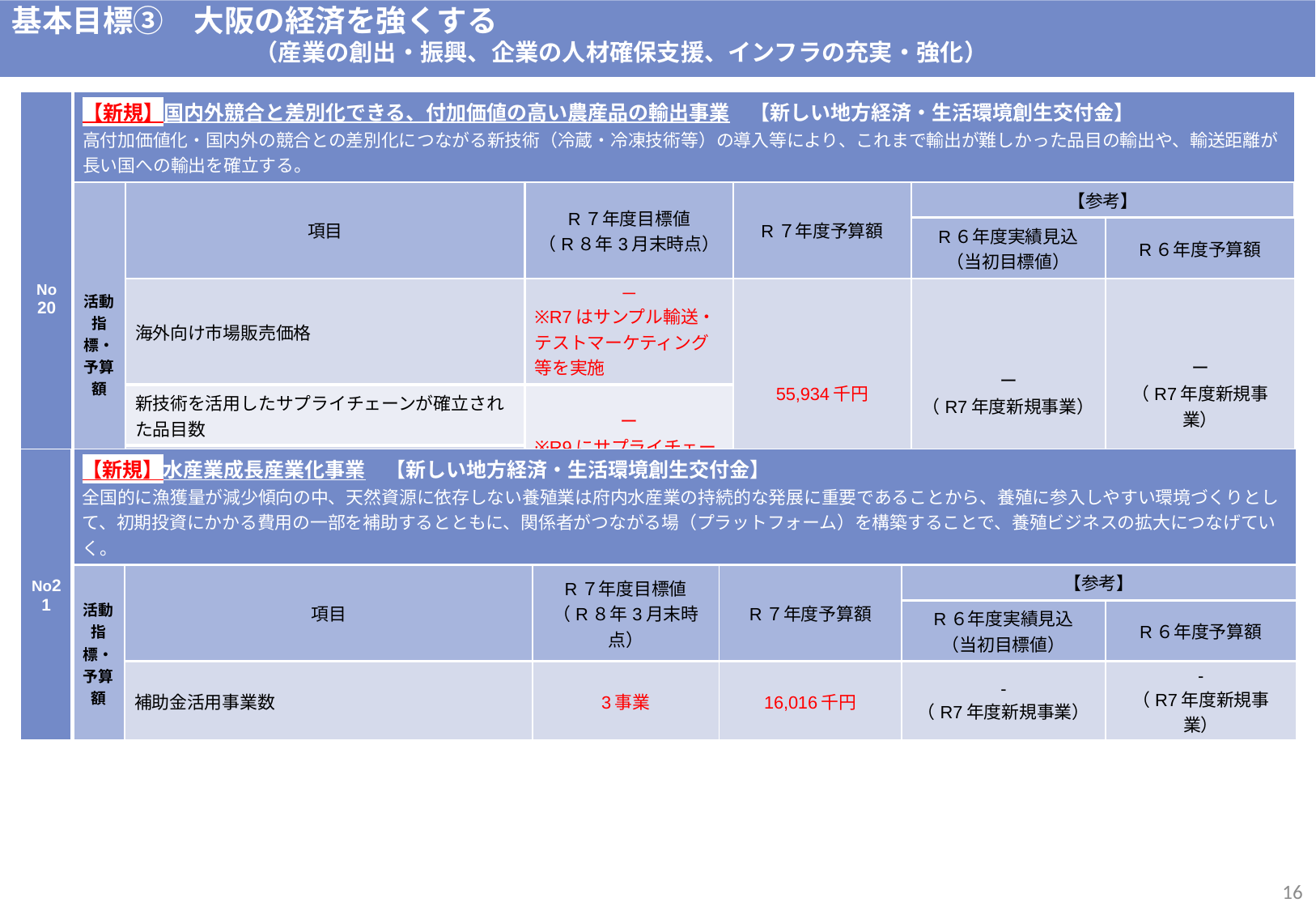

基本目標③　大阪の経済を強くする
　　　　　　　　　　　　（産業の創出・振興、企業の人材確保支援、インフラの充実・強化）
| No 20 | 【新規】国内外競合と差別化できる、付加価値の高い農産品の輸出事業　【新しい地方経済・生活環境創生交付金】 高付加価値化・国内外の競合との差別化につながる新技術（冷蔵・冷凍技術等）の導入等により、これまで輸出が難しかった品目の輸出や、輸送距離が長い国への輸出を確立する。 |  |  |  |  |  |
| --- | --- | --- | --- | --- | --- | --- |
|  | 活動指標・予算額 | 項目 | R７年度目標値 （R８年3月末時点） | R７年度予算額 | 【参考】 | 予算執行額 （予算額） |
|  |  |  | R6年度目標値 （令和6年3月末時点） | 令和6年度予算額 | R６年度実績見込 （当初目標値） | R６年度予算額 |
|  |  | 海外向け市場販売価格 | ─ ※R7はサンプル輸送・テストマーケティング等を実施 | 55,934千円 | ー （R7年度新規事業） | ー （R7年度新規事業） |
|  |  | 新技術を活用したサプライチェーンが確立された品目数 | ー ※R9にサプライチェーン構築予定 | ○○○○○○千円 |  |  |
|  |  | 新技術を活用したサプライチェーンが確立された国数 | － ※3年間の取組を経てはじめて 　サプライチェーン構築に至る見 　込み |  |  |  |
| No21 | 【新規】水産業成長産業化事業　【新しい地方経済・生活環境創生交付金】 全国的に漁獲量が減少傾向の中、天然資源に依存しない養殖業は府内水産業の持続的な発展に重要であることから、養殖に参入しやすい環境づくりとして、初期投資にかかる費用の一部を補助するとともに、関係者がつながる場（プラットフォーム）を構築することで、養殖ビジネスの拡大につなげていく。 |  |  |  |  |  |
| --- | --- | --- | --- | --- | --- | --- |
|  | 活動指標・予算額 | 項目 | R７年度目標値 （R８年3月末時点） | R７年度予算額 | 【参考】 | 予算執行額 （予算額） |
|  |  |  | R6年度目標値 （令和6年3月末時点） | 令和6年度予算額 | R６年度実績見込 （当初目標値） | R６年度予算額 |
|  |  | 補助金活用事業数 | 3事業 | 16,016千円 | ‐ （R7年度新規事業） | ‐ （R7年度新規事業） |
16